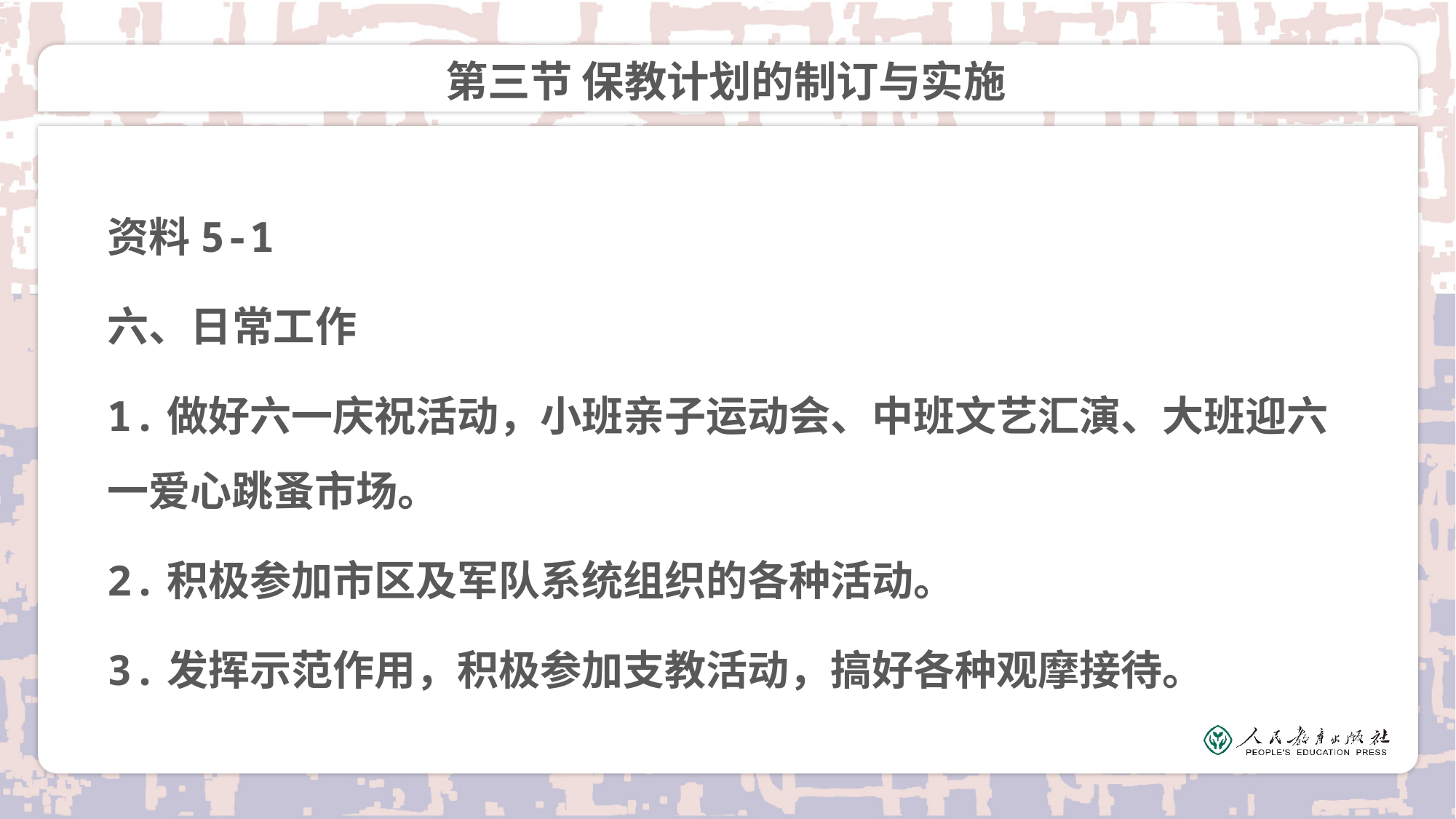

# 第三节 保教计划的制订与实施
资料5-1
六、日常工作
1.做好六一庆祝活动，小班亲子运动会、中班文艺汇演、大班迎六一爱心跳蚤市场。
2.积极参加市区及军队系统组织的各种活动。
3.发挥示范作用，积极参加支教活动，搞好各种观摩接待。